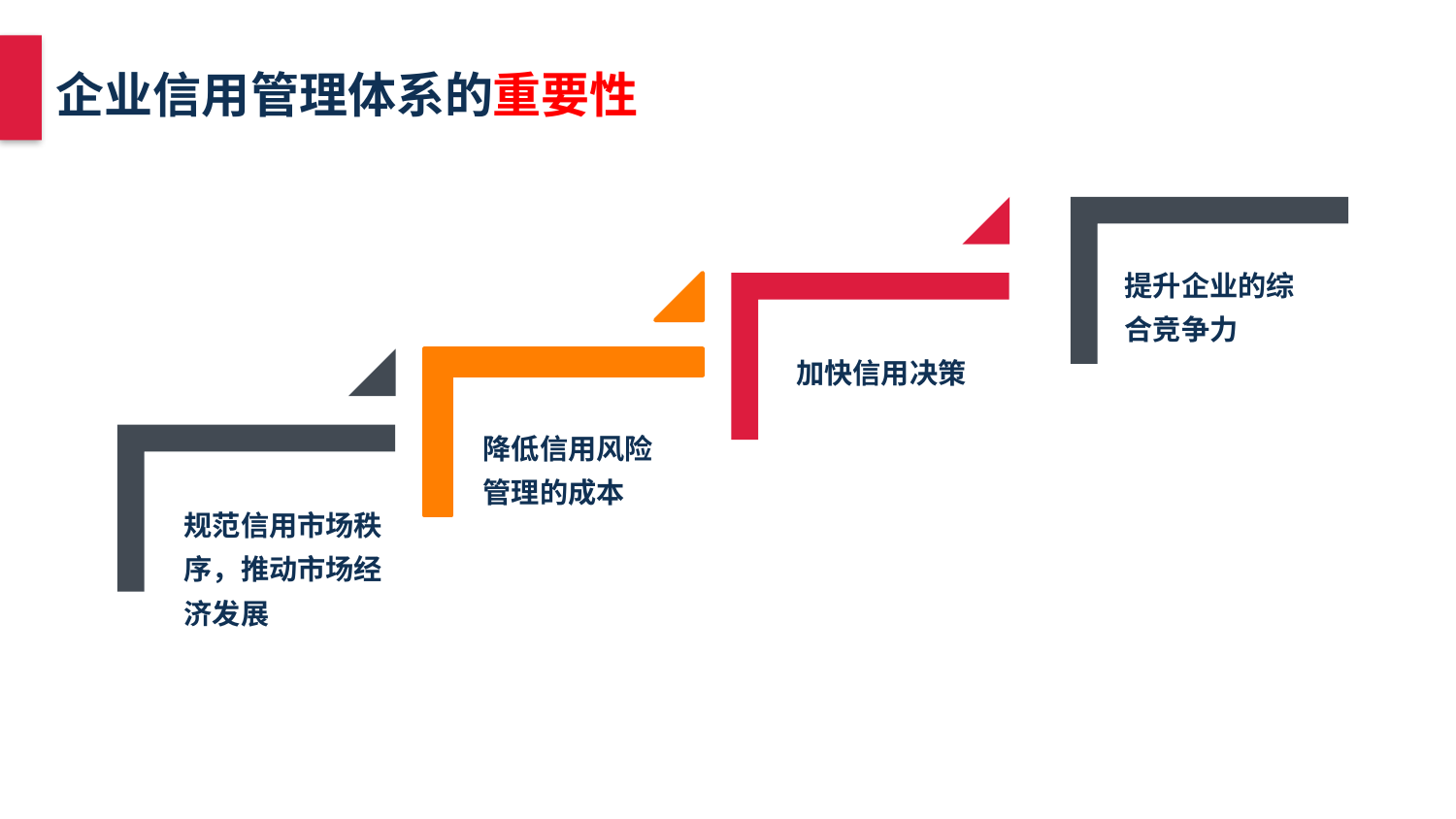

企业信用管理体系的重要性

提升企业的综合竞争力
加快信用决策
降低信用风险管理的成本
规范信用市场秩序，推动市场经济发展